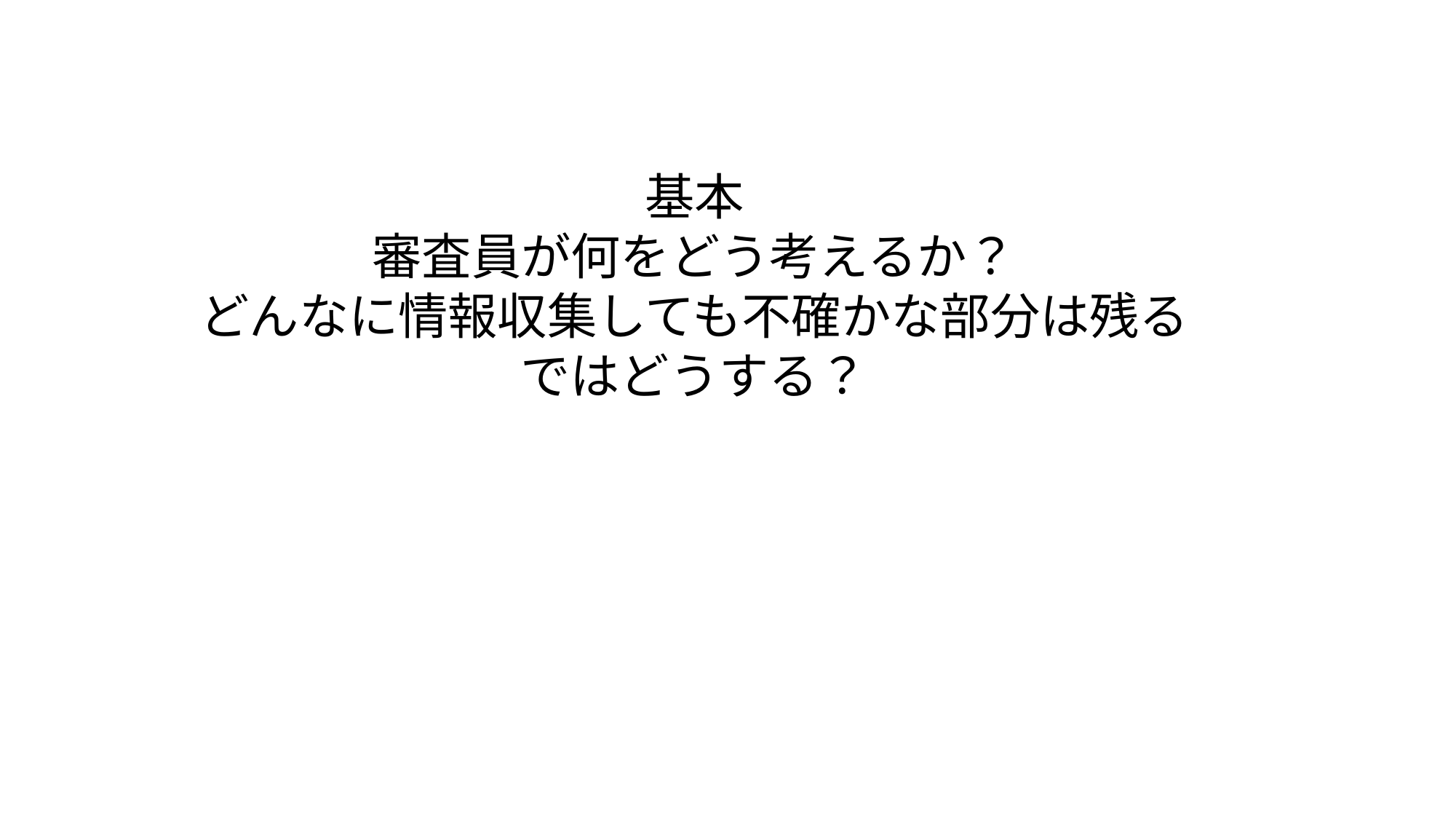

83
# 基本 審査員が何をどう考えるか？ どんなに情報収集しても不確かな部分は残る ではどうする？